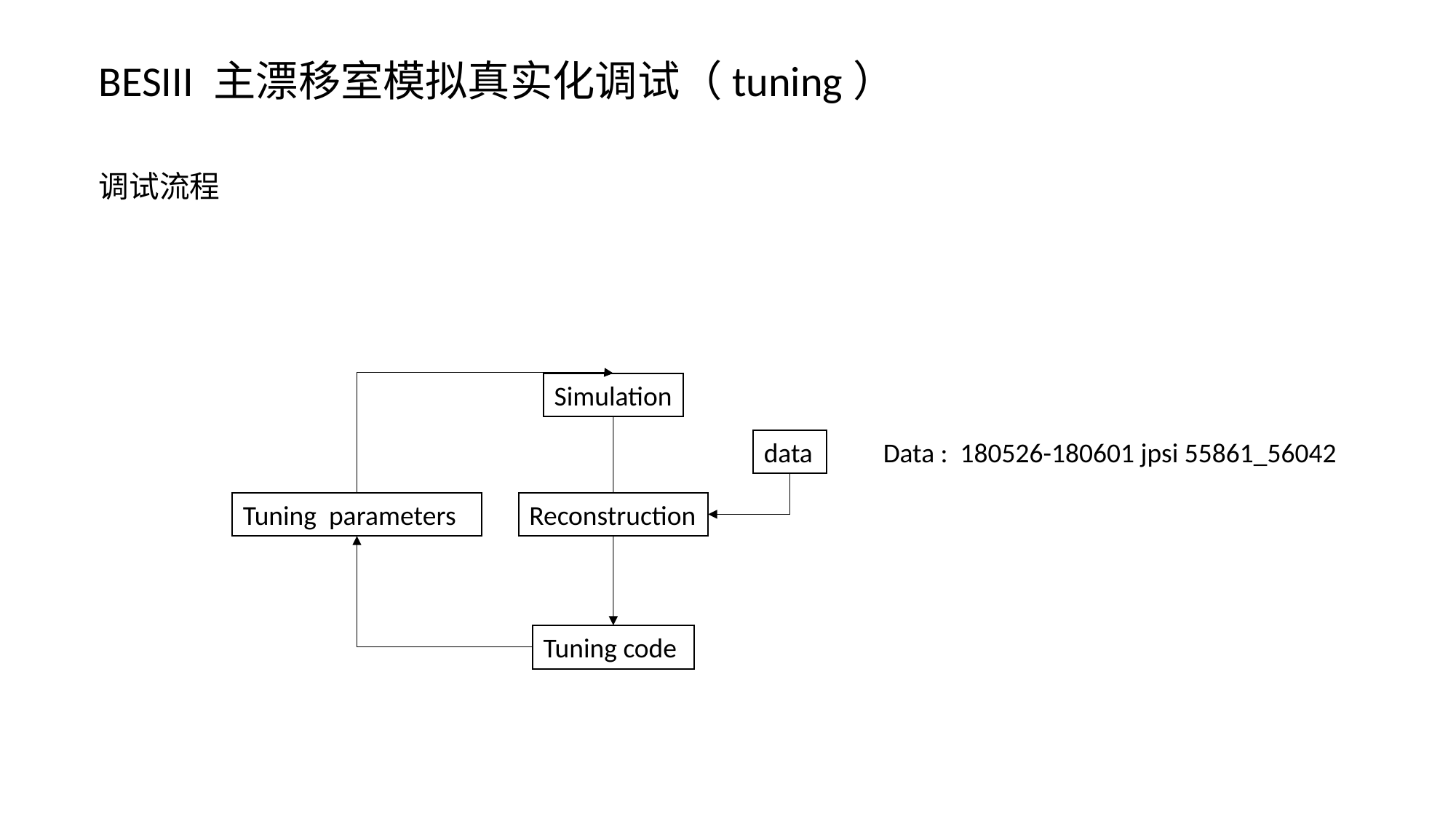

BESIII 主漂移室模拟真实化调试（tuning）
调试流程
Simulation
Data :  180526-180601 jpsi 55861_56042
data
Tuning  parameters
Reconstruction
Tuning code